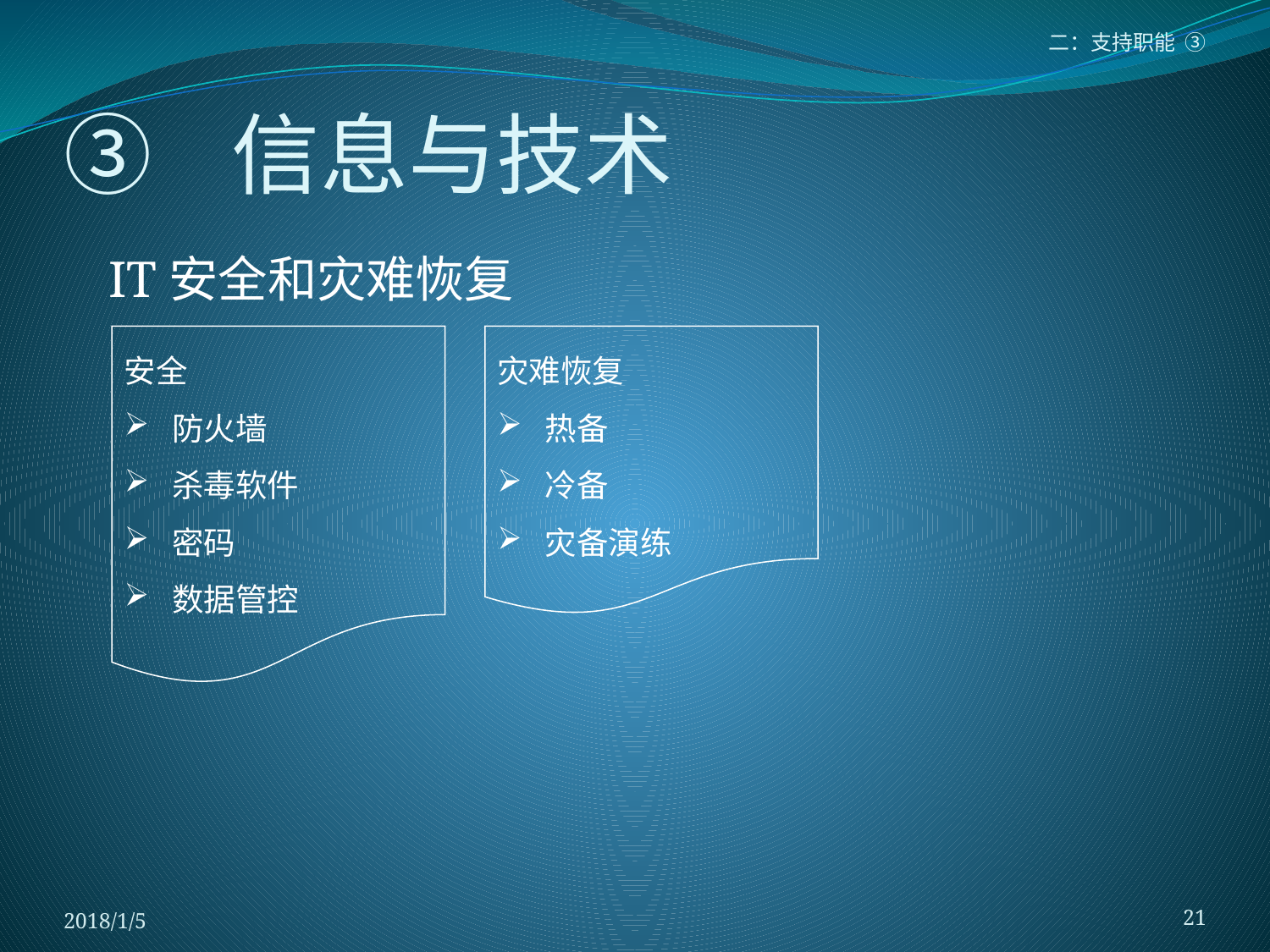

二：支持职能  ③
# ③   信息与技术
IT安全和灾难恢复
安全
防火墙
杀毒软件
密码
数据管控
灾难恢复
热备
冷备
灾备演练
2018/1/5
21